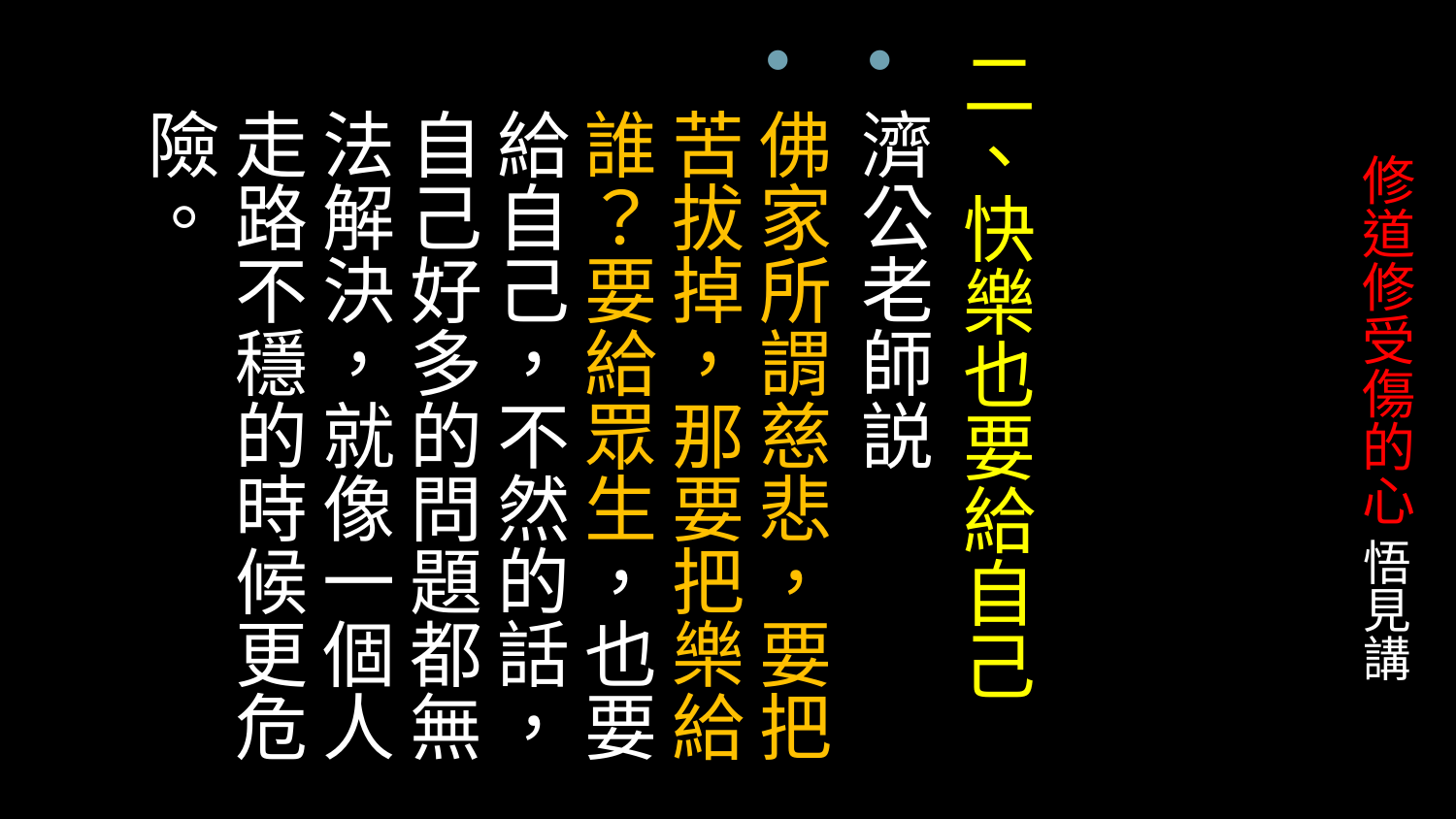

二、快樂也要給自己
濟公老師説
佛家所謂慈悲，要把苦拔掉，那要把樂給誰？要給眾生，也要給自己，不然的話，自己好多的問題都無法解決，就像一個人走路不穩的時候更危險。

# 修道修受傷的心 悟見講